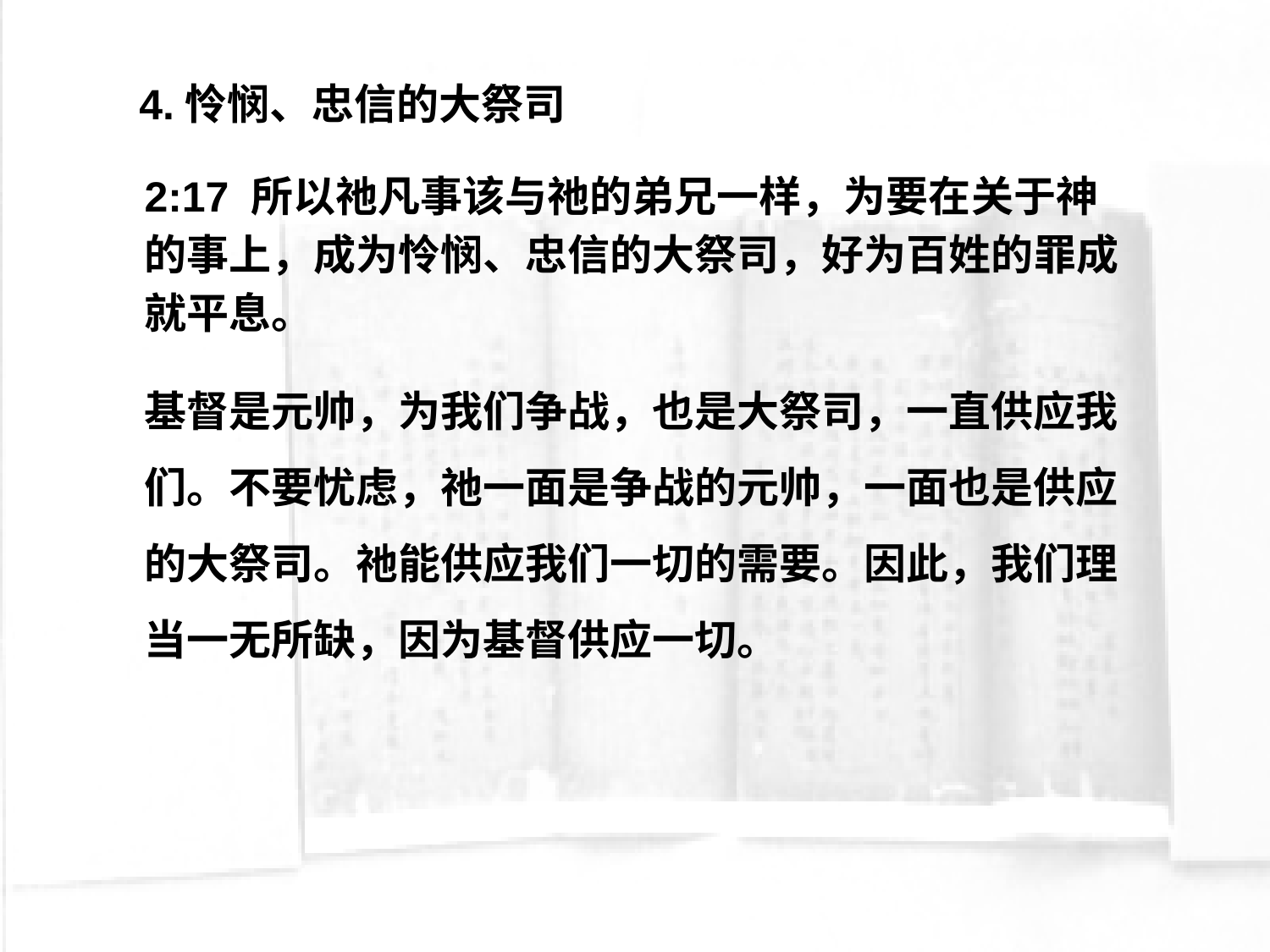

4.怜悯、忠信的大祭司
2:17 所以祂凡事该与祂的弟兄一样，为要在关于神的事上，成为怜悯、忠信的大祭司，好为百姓的罪成就平息。
基督是元帅，为我们争战，也是大祭司，一直供应我们。不要忧虑，祂一面是争战的元帅，一面也是供应的大祭司。祂能供应我们一切的需要。因此，我们理当一无所缺，因为基督供应一切。